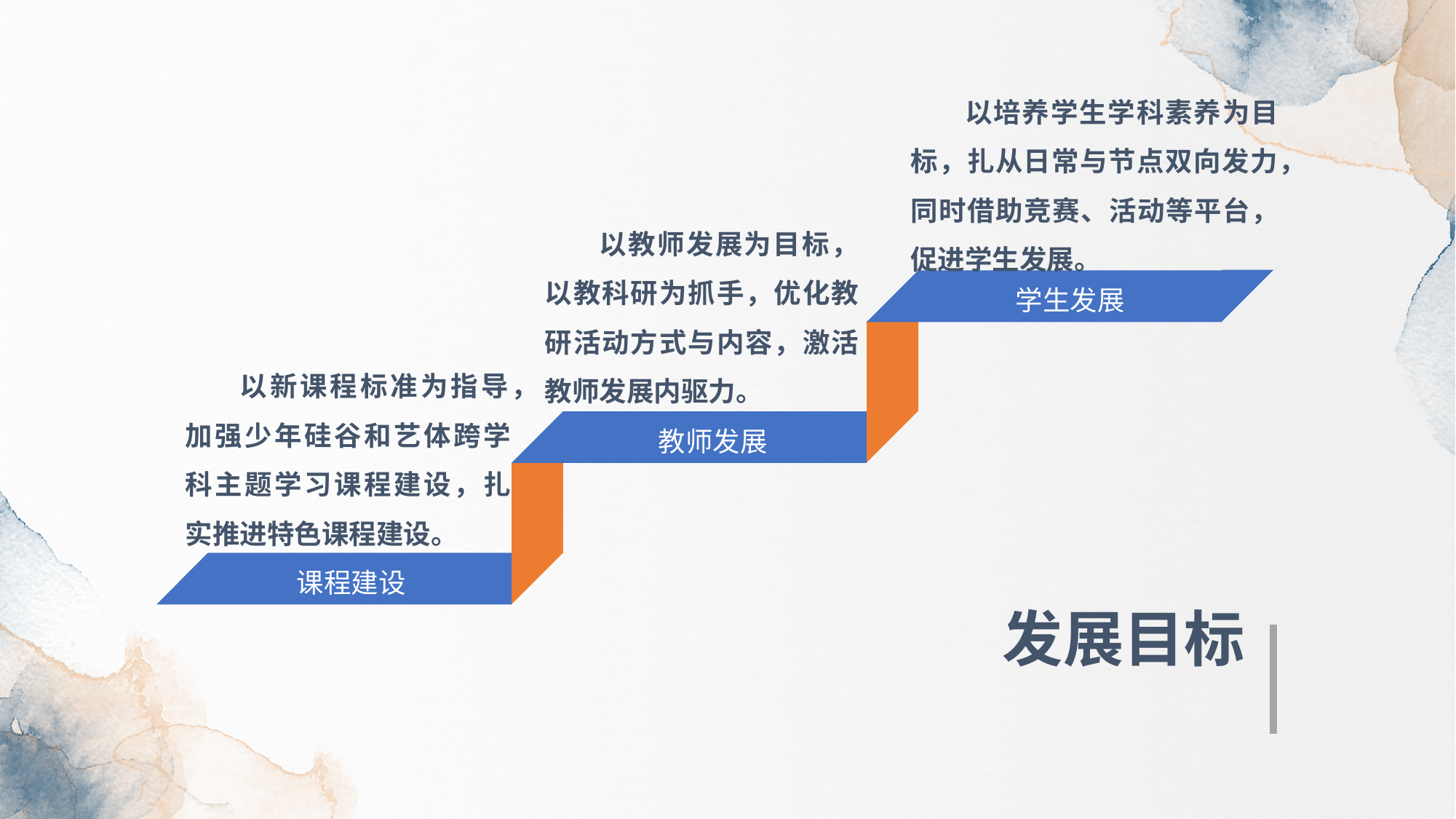

以培养学生学科素养为目标，扎从日常与节点双向发力，同时借助竞赛、活动等平台，促进学生发展。
以教师发展为目标，以教科研为抓手，优化教研活动方式与内容，激活教师发展内驱力。

学生发展

教师发展

课程建设
以新课程标准为指导，加强少年硅谷和艺体跨学科主题学习课程建设，扎实推进特色课程建设。
发展目标